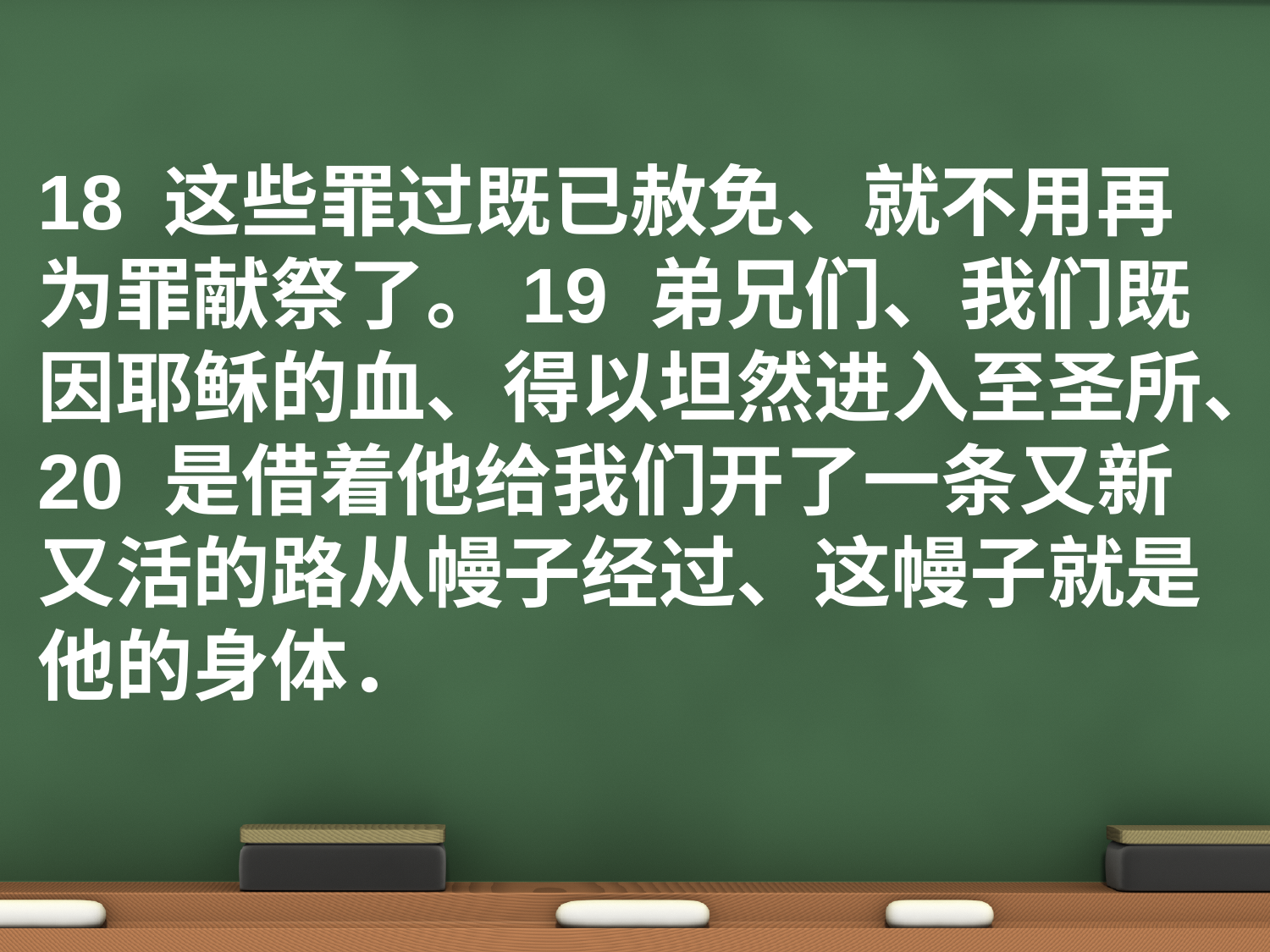

18 这些罪过既已赦免、就不用再为罪献祭了。19 弟兄们、我们既因耶稣的血、得以坦然进入至圣所、20 是借着他给我们开了一条又新又活的路从幔子经过、这幔子就是他的身体．